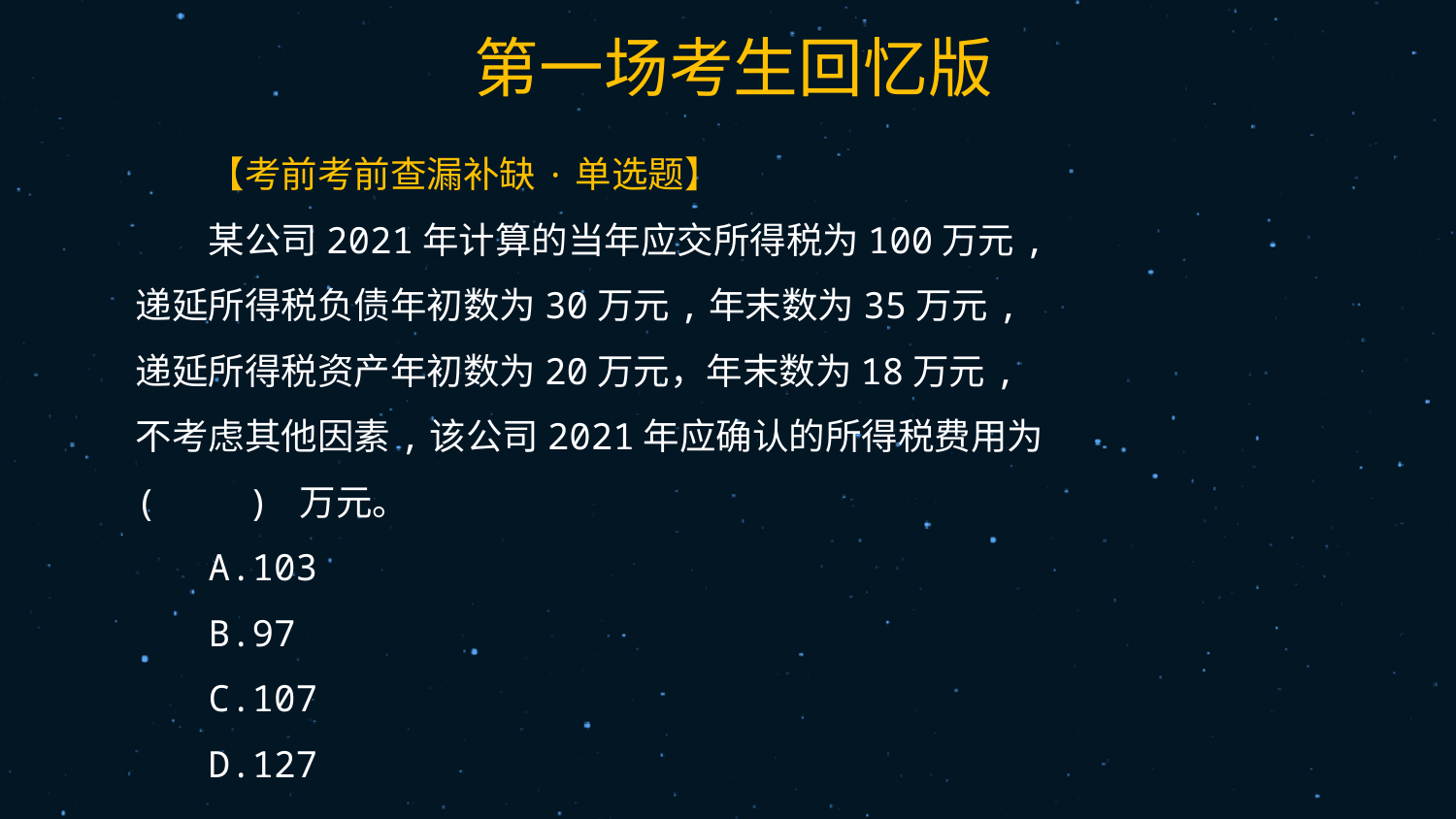

36
【考前考前查漏补缺·单选题】
某公司2021年计算的当年应交所得税为100万元,递延所得税负债年初数为30万元,年末数为35万元,递延所得税资产年初数为20万元，年末数为18万元,不考虑其他因素,该公司2021年应确认的所得税费用为 (　　) 万元。
A.103
B.97
C.107
D.127